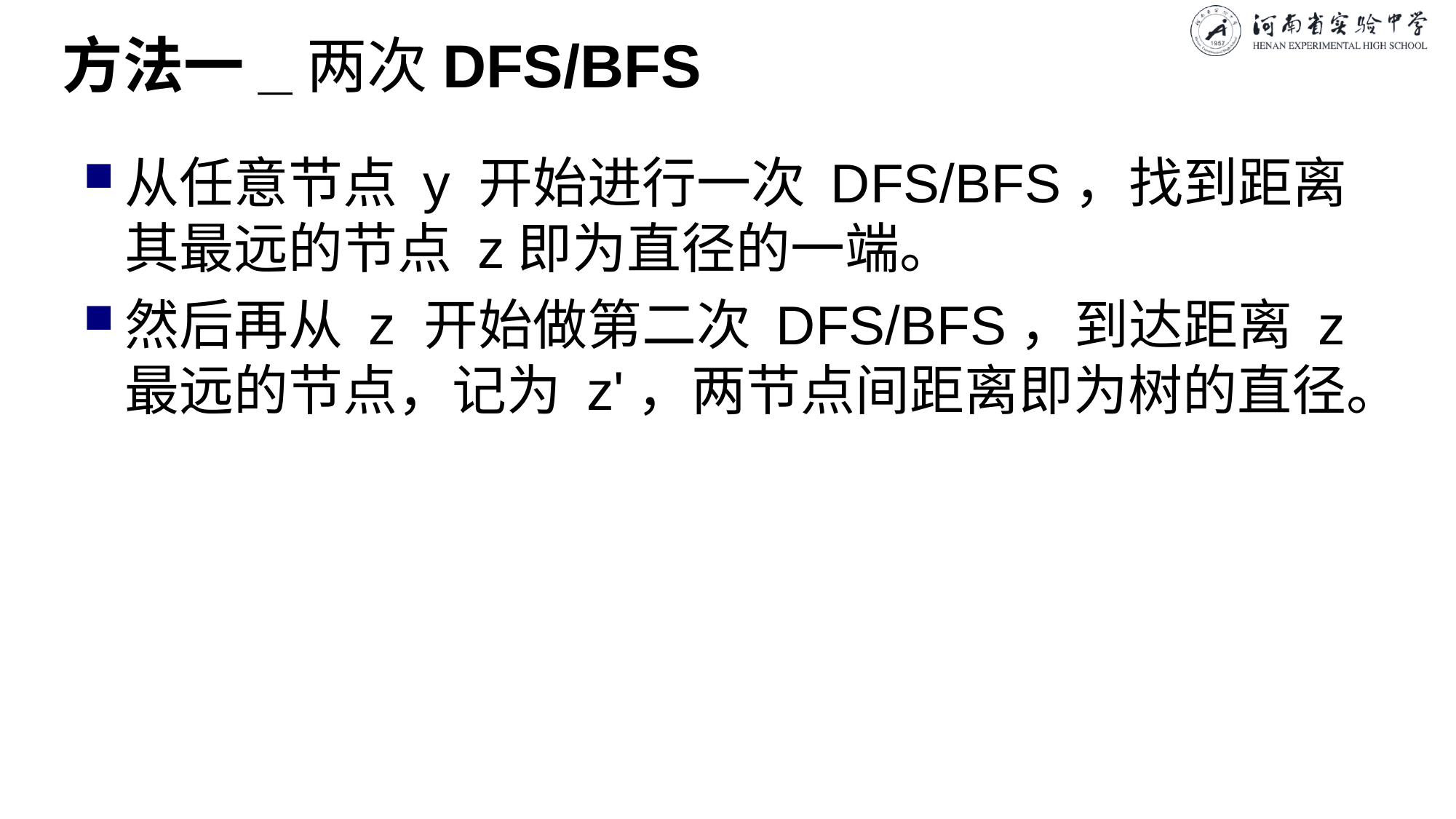

# 方法一_两次DFS/BFS
从任意节点 y 开始进行一次 DFS/BFS，找到距离其最远的节点 z即为直径的一端。
然后再从 z 开始做第二次 DFS/BFS，到达距离 z 最远的节点，记为 z'，两节点间距离即为树的直径。